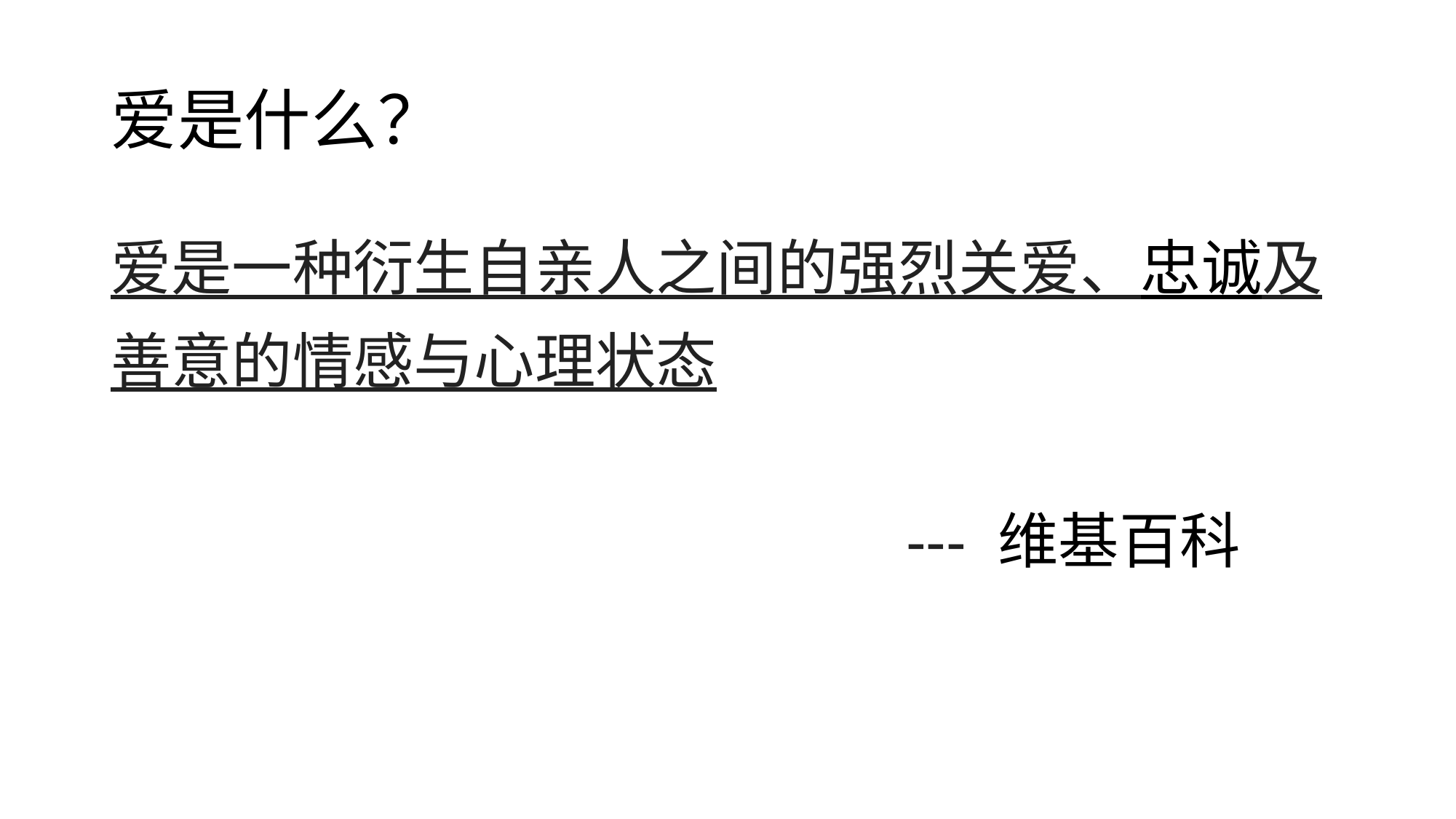

# 爱是什么？
爱是一种衍生自亲人之间的强烈关爱、忠诚及善意的情感与心理状态

                                               --- 维基百科